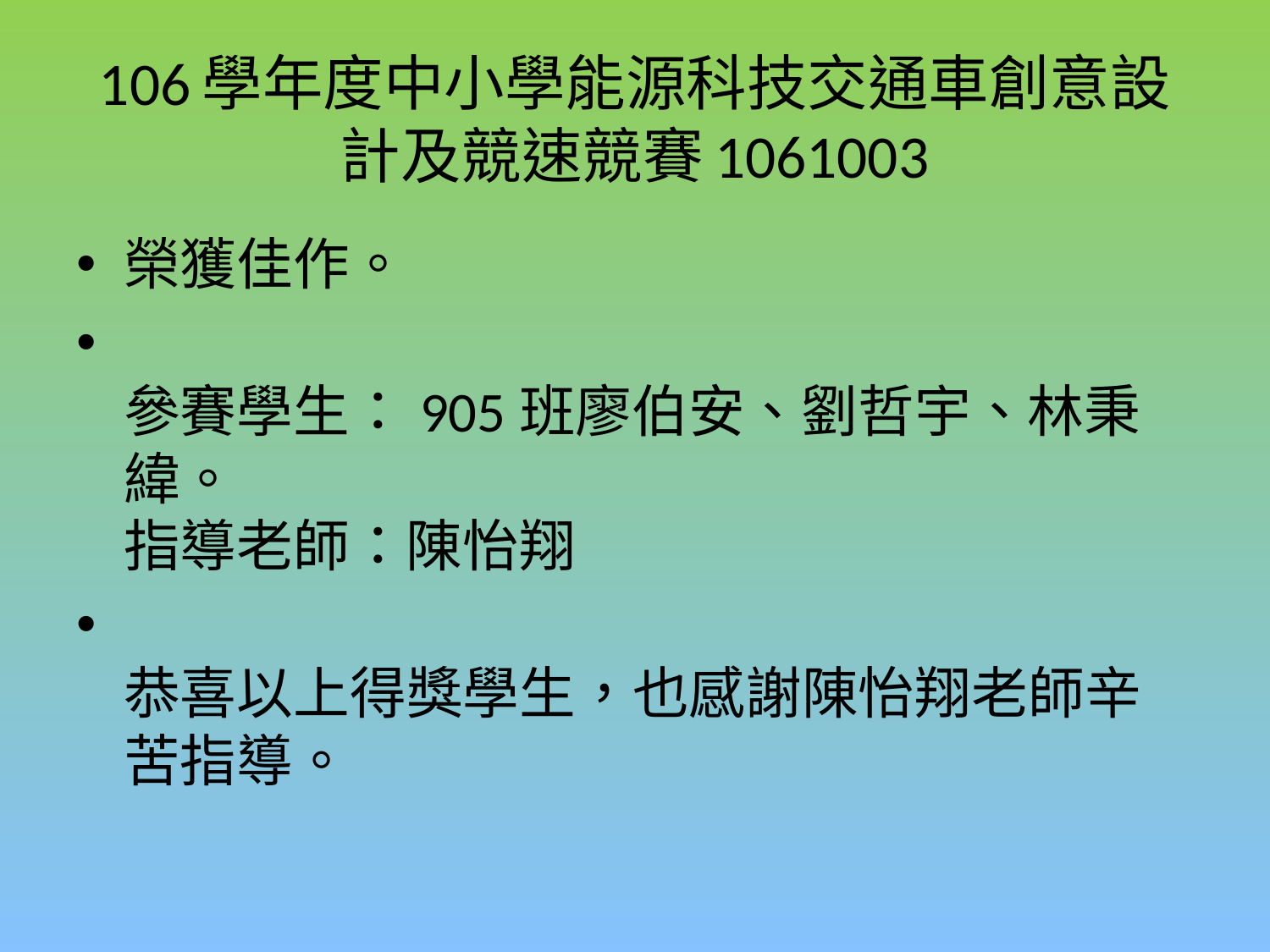

# 106學年度中小學能源科技交通車創意設計及競速競賽1061003
榮獲佳作。
參賽學生：905班廖伯安、劉哲宇、林秉緯。
指導老師：陳怡翔
恭喜以上得獎學生，也感謝陳怡翔老師辛苦指導。